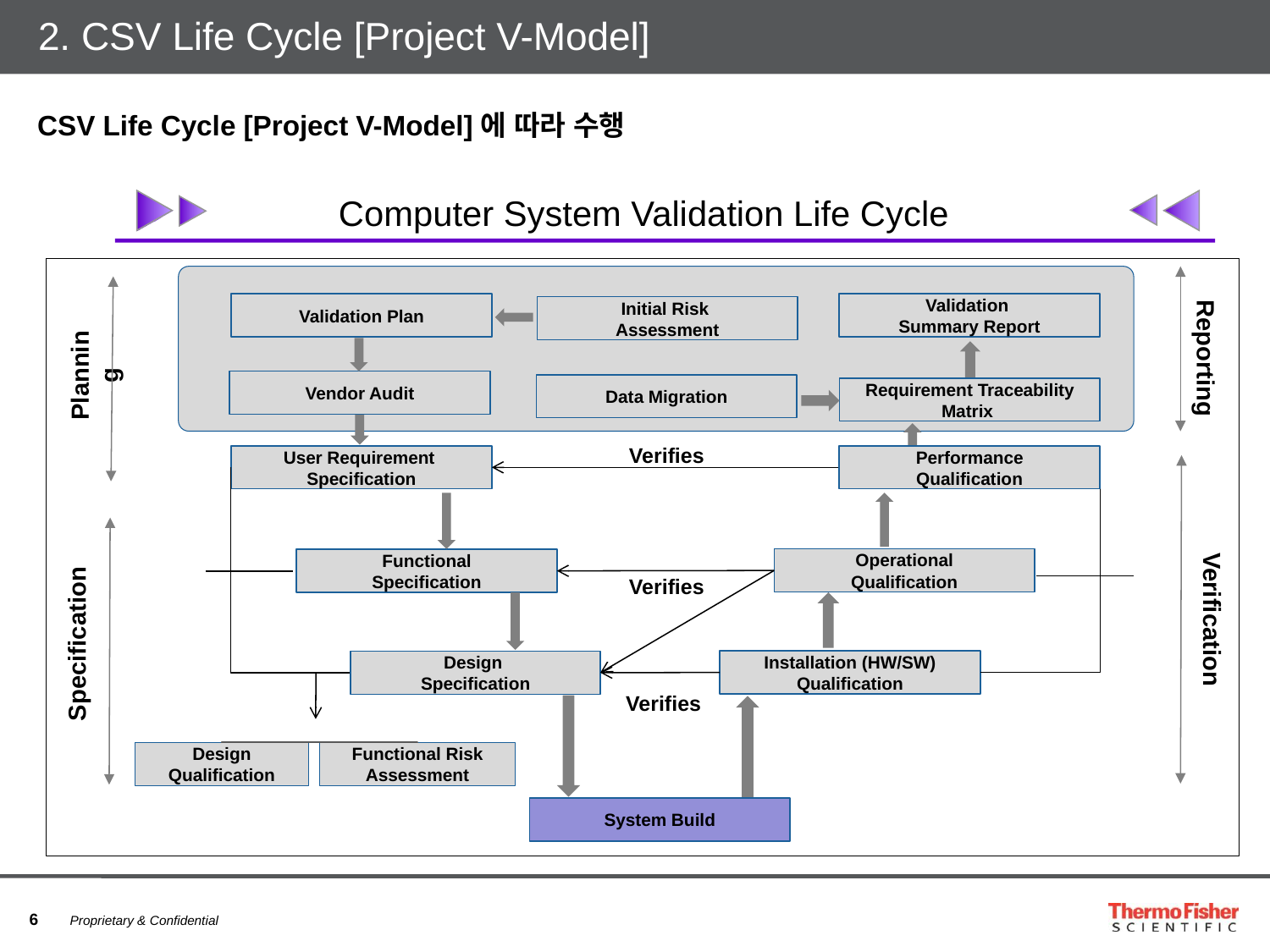

# 2. CSV Life Cycle [Project V-Model]
CSV Life Cycle [Project V-Model]에 따라 수행
Computer System Validation Life Cycle

Validation
Summary Report
Validation Plan
Initial Risk
Assessment

Planning
Reporting

Vendor Audit
Data Migration
Requirement Traceability
Matrix

Verifies
User Requirement
Specification
Performance
Qualification

Operational
Qualification
Functional
Specification
Specification
Verifies

Verification
Installation (HW/SW)
Qualification
Design
Specification
Verifies

Design
Qualification
Functional Risk Assessment
System Build